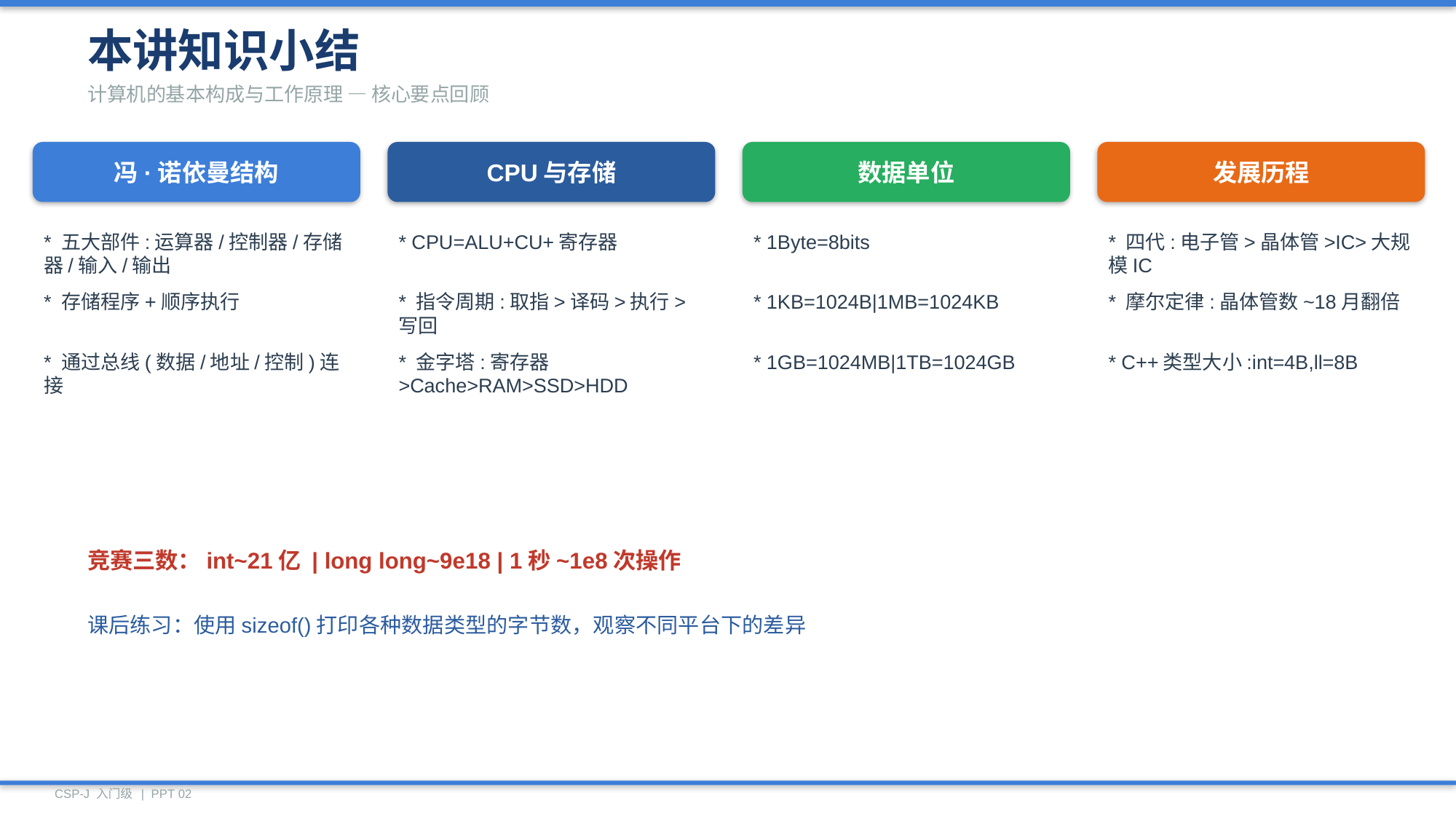

本讲知识小结
计算机的基本构成与工作原理 — 核心要点回顾
冯·诺依曼结构
CPU与存储
数据单位
发展历程
* 五大部件:运算器/控制器/存储器/输入/输出
* CPU=ALU+CU+寄存器
* 1Byte=8bits
* 四代:电子管>晶体管>IC>大规模IC
* 存储程序+顺序执行
* 指令周期:取指>译码>执行>写回
* 1KB=1024B|1MB=1024KB
* 摩尔定律:晶体管数~18月翻倍
* 通过总线(数据/地址/控制)连接
* 金字塔:寄存器>Cache>RAM>SSD>HDD
* 1GB=1024MB|1TB=1024GB
* C++类型大小:int=4B,ll=8B
竞赛三数：int~21亿 | long long~9e18 | 1秒~1e8次操作
课后练习：使用sizeof()打印各种数据类型的字节数，观察不同平台下的差异

CSP-J 入门级  |  PPT 02